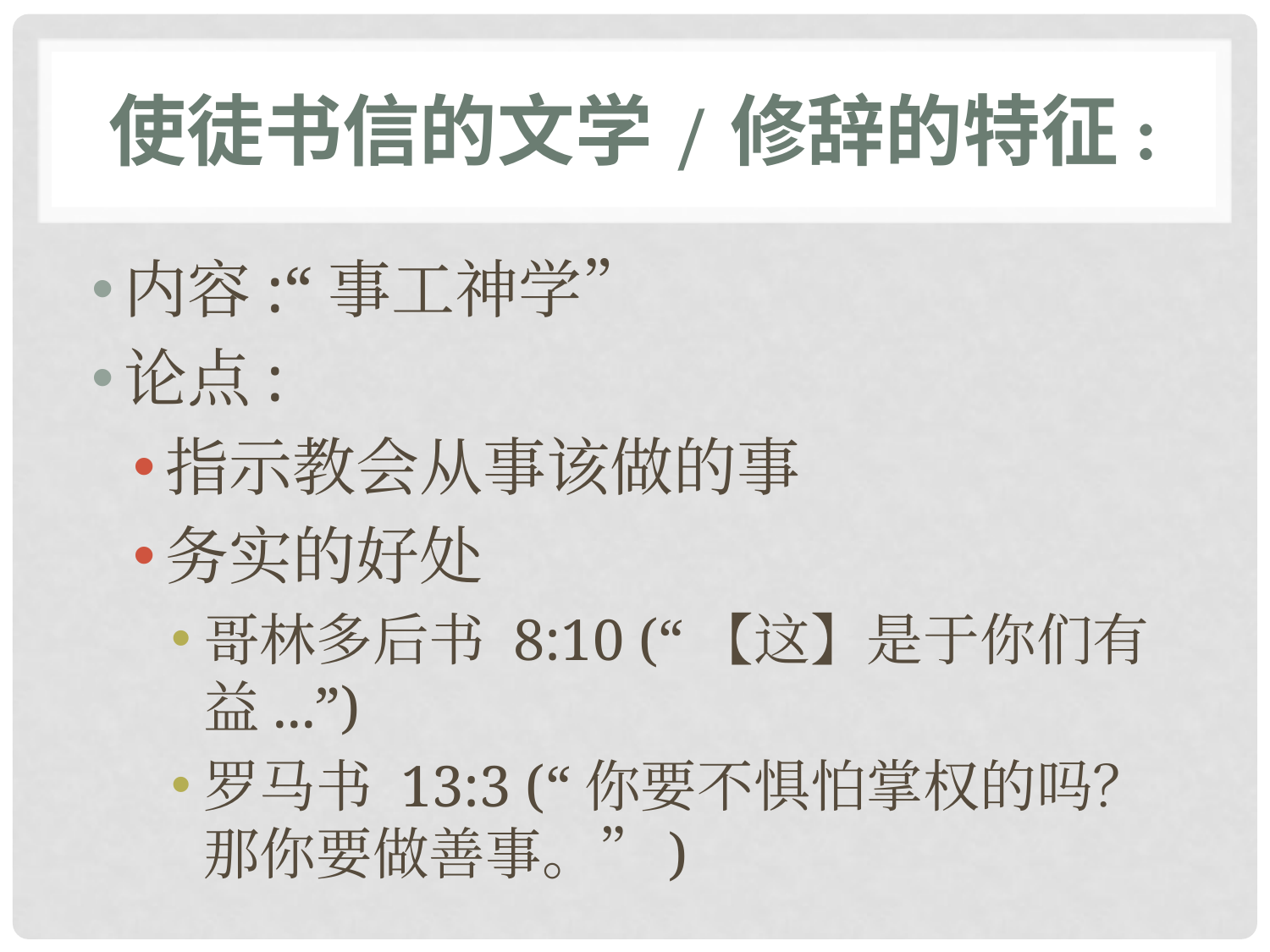

# 使徒书信的文学/修辞的特征:
内容:“事工神学”
论点:
指示教会从事该做的事
务实的好处
哥林多后书 8:10 (“【这】是于你们有益...”)
罗马书 13:3 (“你要不惧怕掌权的吗？那你要做善事。”)